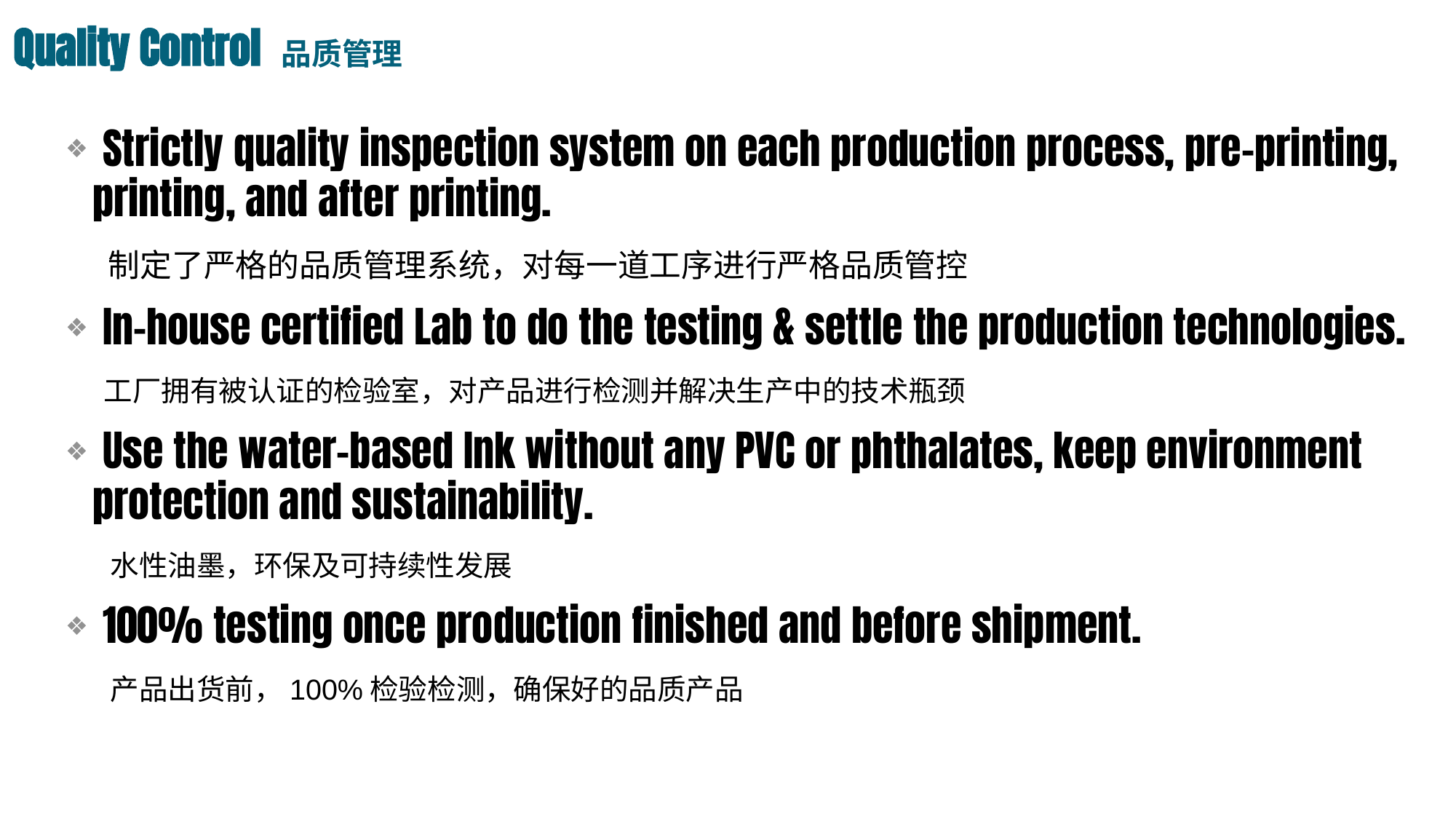

Quality Control 品质管理
 Strictly quality inspection system on each production process, pre-printing, printing, and after printing.
     制定了严格的品质管理系统，对每一道工序进行严格品质管控
 In-house certified Lab to do the testing & settle the production technologies.
     工厂拥有被认证的检验室，对产品进行检测并解决生产中的技术瓶颈
 Use the water-based Ink without any PVC or phthalates, keep environment protection and sustainability.
      水性油墨，环保及可持续性发展
 100% testing once production finished and before shipment.
      产品出货前，100%检验检测，确保好的品质产品